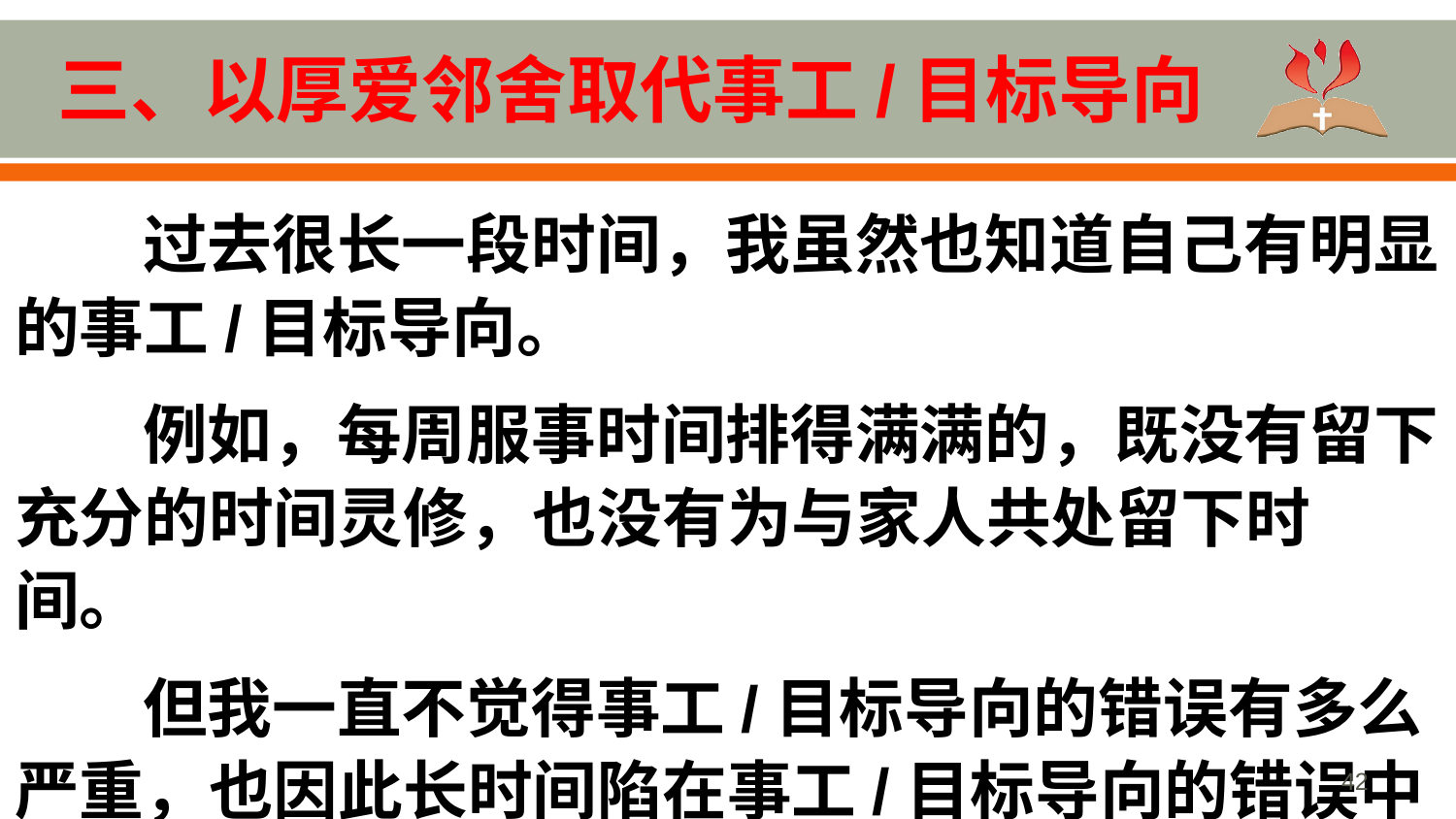

# 三、以厚爱邻舍取代事工/目标导向
过去很长一段时间，我虽然也知道自己有明显的事工/目标导向。
例如，每周服事时间排得满满的，既没有留下充分的时间灵修，也没有为与家人共处留下时间。
但我一直不觉得事工/目标导向的错误有多么严重，也因此长时间陷在事工/目标导向的错误中没有改变。

42